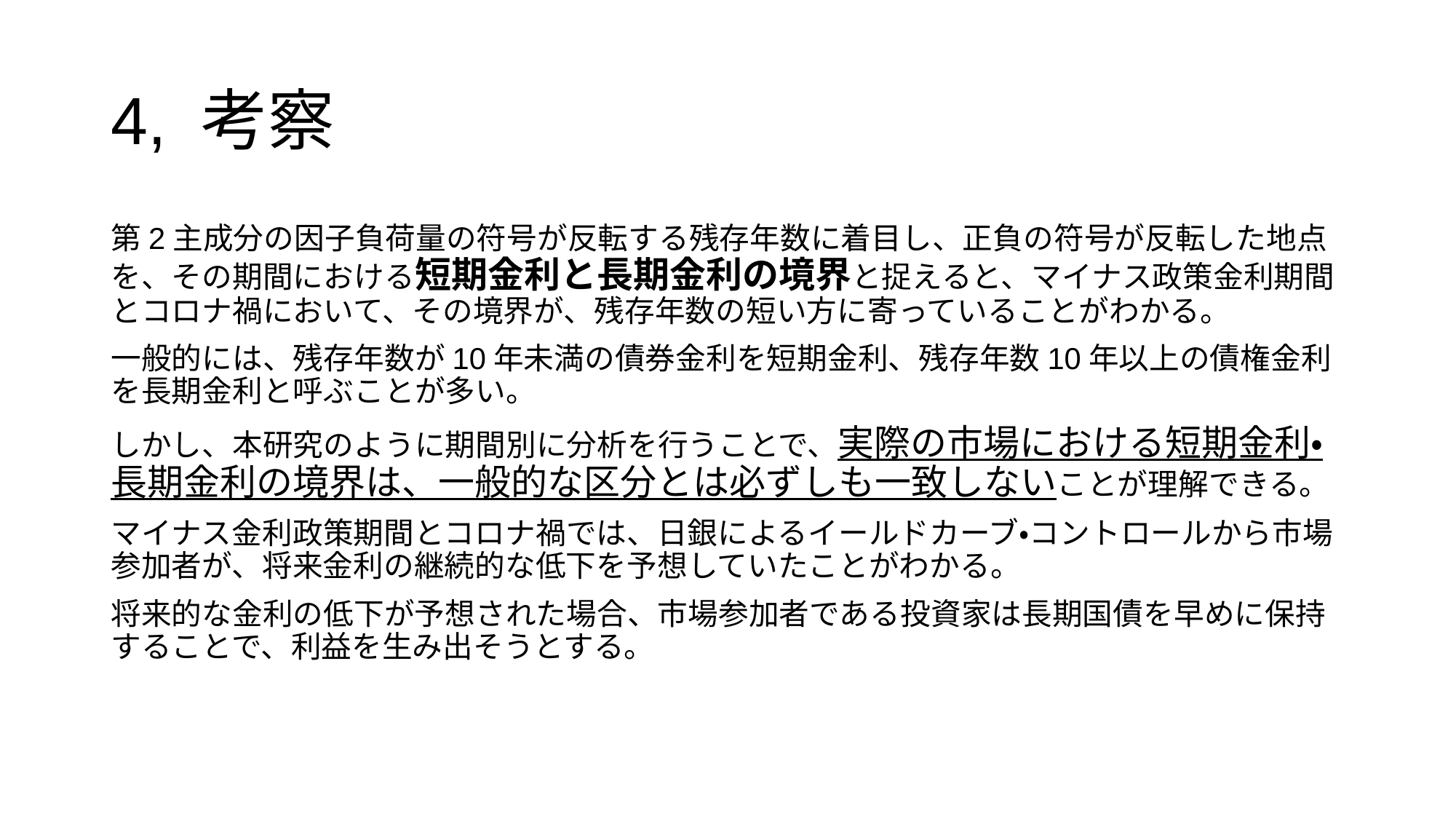

# 4, 考察
第2主成分の因子負荷量の符号が反転する残存年数に着目し、正負の符号が反転した地点を、その期間における短期金利と長期金利の境界と捉えると、マイナス政策金利期間とコロナ禍において、その境界が、残存年数の短い方に寄っていることがわかる。
一般的には、残存年数が10年未満の債券金利を短期金利、残存年数10年以上の債権金利を長期金利と呼ぶことが多い。
しかし、本研究のように期間別に分析を行うことで、実際の市場における短期金利・長期金利の境界は、一般的な区分とは必ずしも一致しないことが理解できる。
マイナス金利政策期間とコロナ禍では、日銀によるイールドカーブ・コントロールから市場参加者が、将来金利の継続的な低下を予想していたことがわかる。
将来的な金利の低下が予想された場合、市場参加者である投資家は長期国債を早めに保持することで、利益を生み出そうとする。